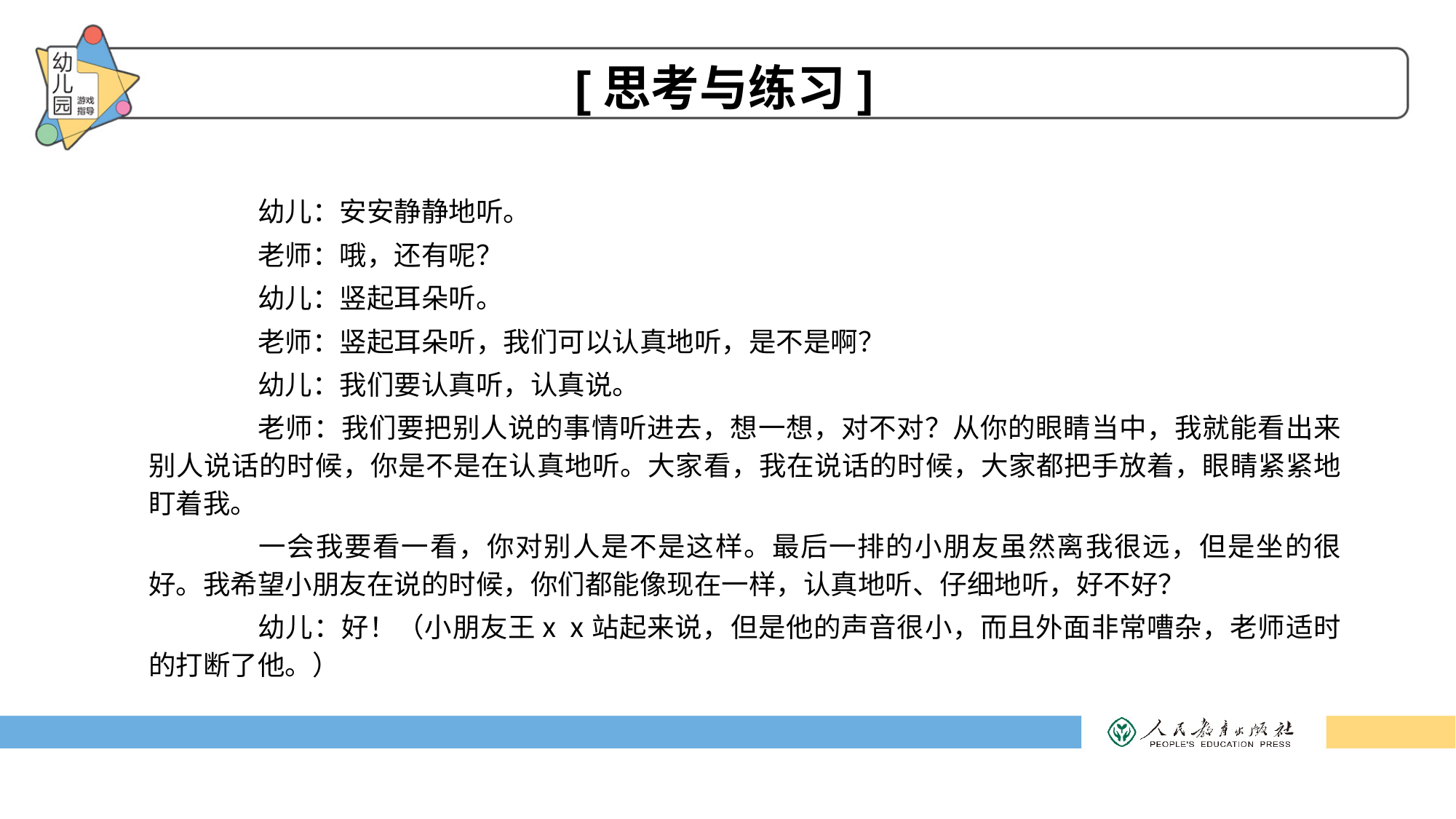

# [思考与练习]
	幼儿：安安静静地听。
	老师：哦，还有呢？
	幼儿：竖起耳朵听。
	老师：竖起耳朵听，我们可以认真地听，是不是啊？
	幼儿：我们要认真听，认真说。
	老师：我们要把别人说的事情听进去，想一想，对不对？从你的眼睛当中，我就能看出来别人说话的时候，你是不是在认真地听。大家看，我在说话的时候，大家都把手放着，眼睛紧紧地盯着我。
	一会我要看一看，你对别人是不是这样。最后一排的小朋友虽然离我很远，但是坐的很好。我希望小朋友在说的时候，你们都能像现在一样，认真地听、仔细地听，好不好？
	幼儿：好！（小朋友王ⅹⅹ站起来说，但是他的声音很小，而且外面非常嘈杂，老师适时的打断了他。）